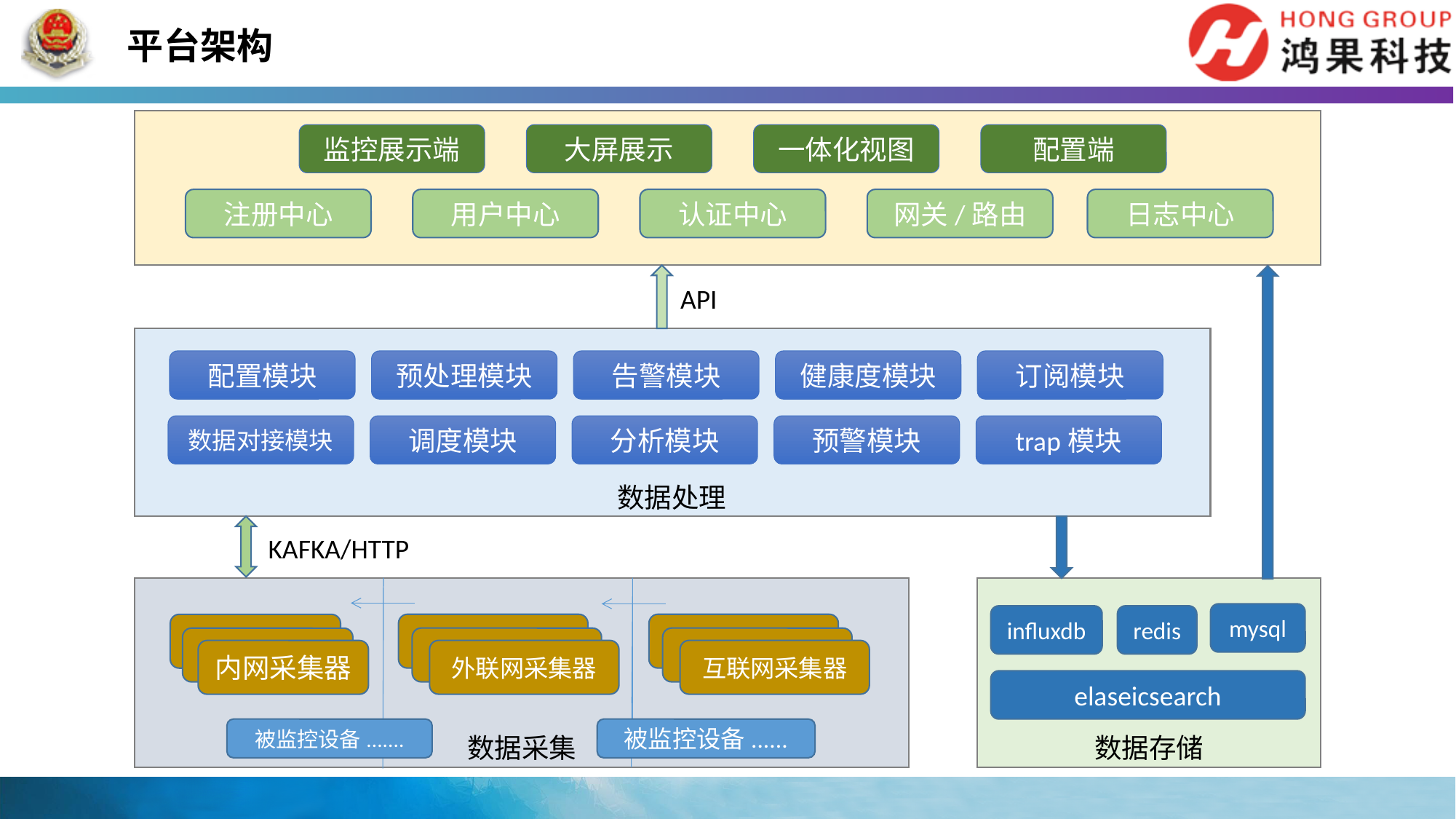

平台架构

监控展示端
大屏展示
一体化视图
配置端
注册中心
用户中心
认证中心
网关/路由
日志中心

API

配置模块
预处理模块
告警模块
健康度模块
订阅模块
数据对接模块
调度模块
分析模块
预警模块
trap模块
数据处理

KAFKA/HTTP

mysql
influxdb
redis

外联网采集器

互联网采集器

内网采集器
elaseicsearch
被监控设备.......
被监控设备......
数据采集
数据存储